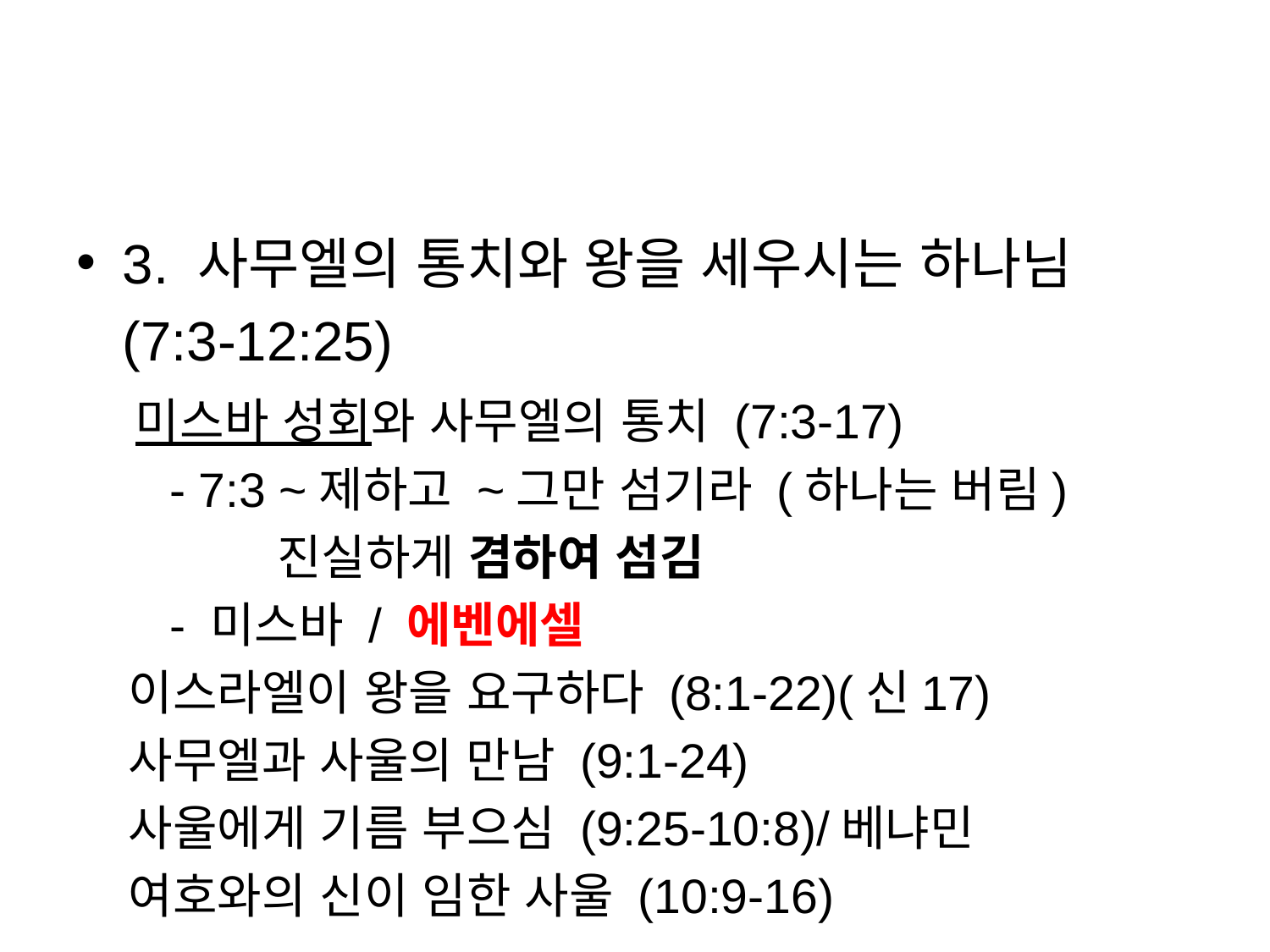

#
3. 사무엘의 통치와 왕을 세우시는 하나님
   (7:3-12:25)
   미스바 성회와 사무엘의 통치 (7:3-17)
       - 7:3 ~제하고 ~그만 섬기라 (하나는 버림)
              진실하게 겸하여 섬김
       - 미스바 / 에벤에셀
   이스라엘이 왕을 요구하다 (8:1-22)(신17)
   사무엘과 사울의 만남 (9:1-24)
   사울에게 기름 부으심 (9:25-10:8)/베냐민
   여호와의 신이 임한 사울 (10:9-16)